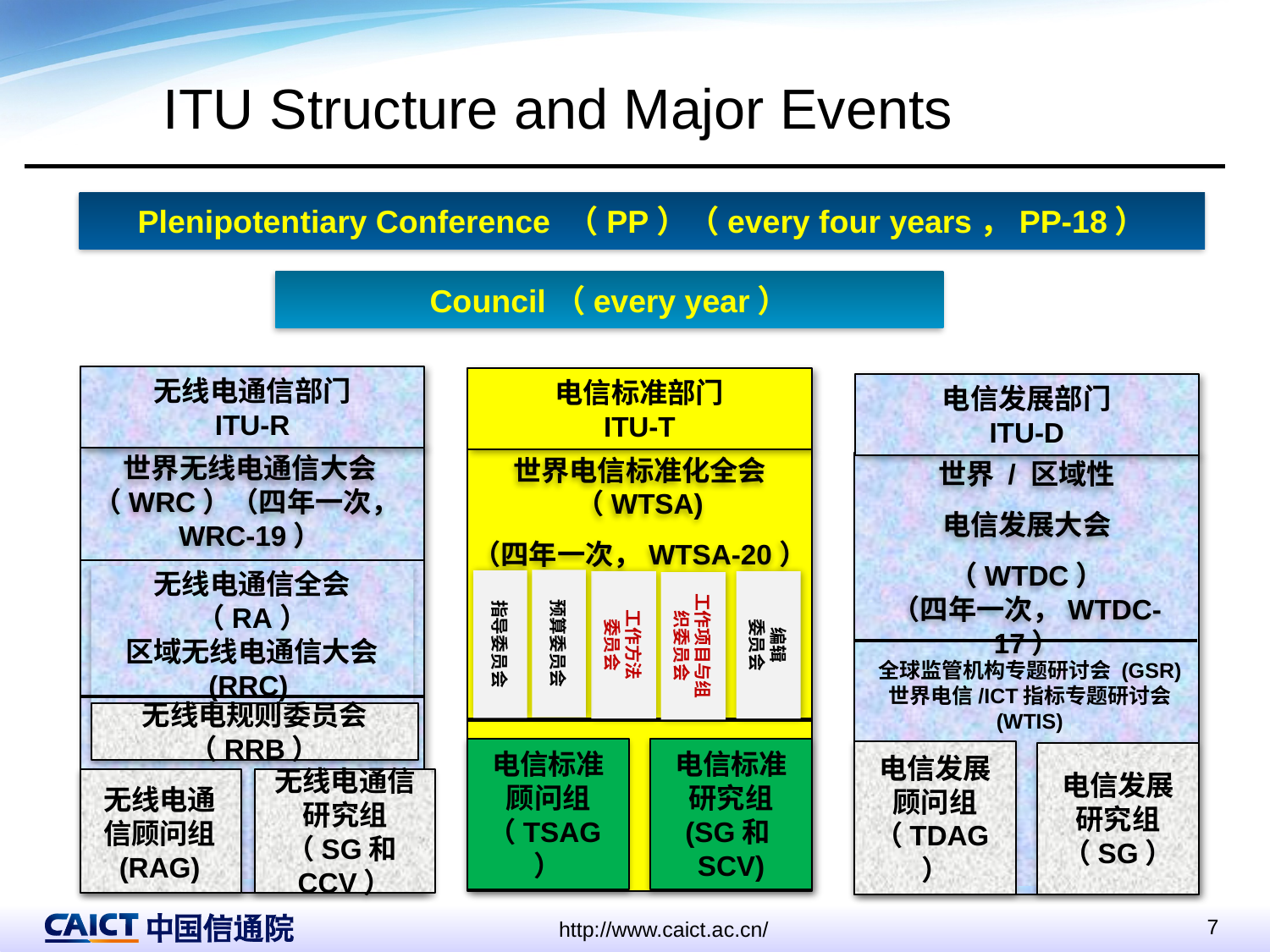

ITU Structure and Major Events
Plenipotentiary Conference （PP）（every four years，PP-18）
Council（every year）
无线电通信部门
ITU-R
电信标准部门
ITU-T
电信发展部门
ITU-D
世界无线电通信大会（WRC）（四年一次，WRC-19）

无线电通信全会（RA）
区域无线电通信大会 (RRC)
无线电规则委员会（RRB）

无线电通信研究组（SG和CCV）

世界电信标准化全会（WTSA)
（四年一次，WTSA-20）
电信标准顾问组
（TSAG）
电信标准
研究组
(SG和SCV)

世界 / 区域性
电信发展大会（WTDC）
（四年一次，WTDC-17）
电信发展顾问组（TDAG）
电信发展
研究组
（SG）
预算委员会
指导委员会
工作方法
委员会
编辑
委员会
工作项目与组织委员会
全球监管机构专题研讨会 (GSR)
世界电信/ICT指标专题研讨会 (WTIS)
无线电通信顾问组 (RAG)